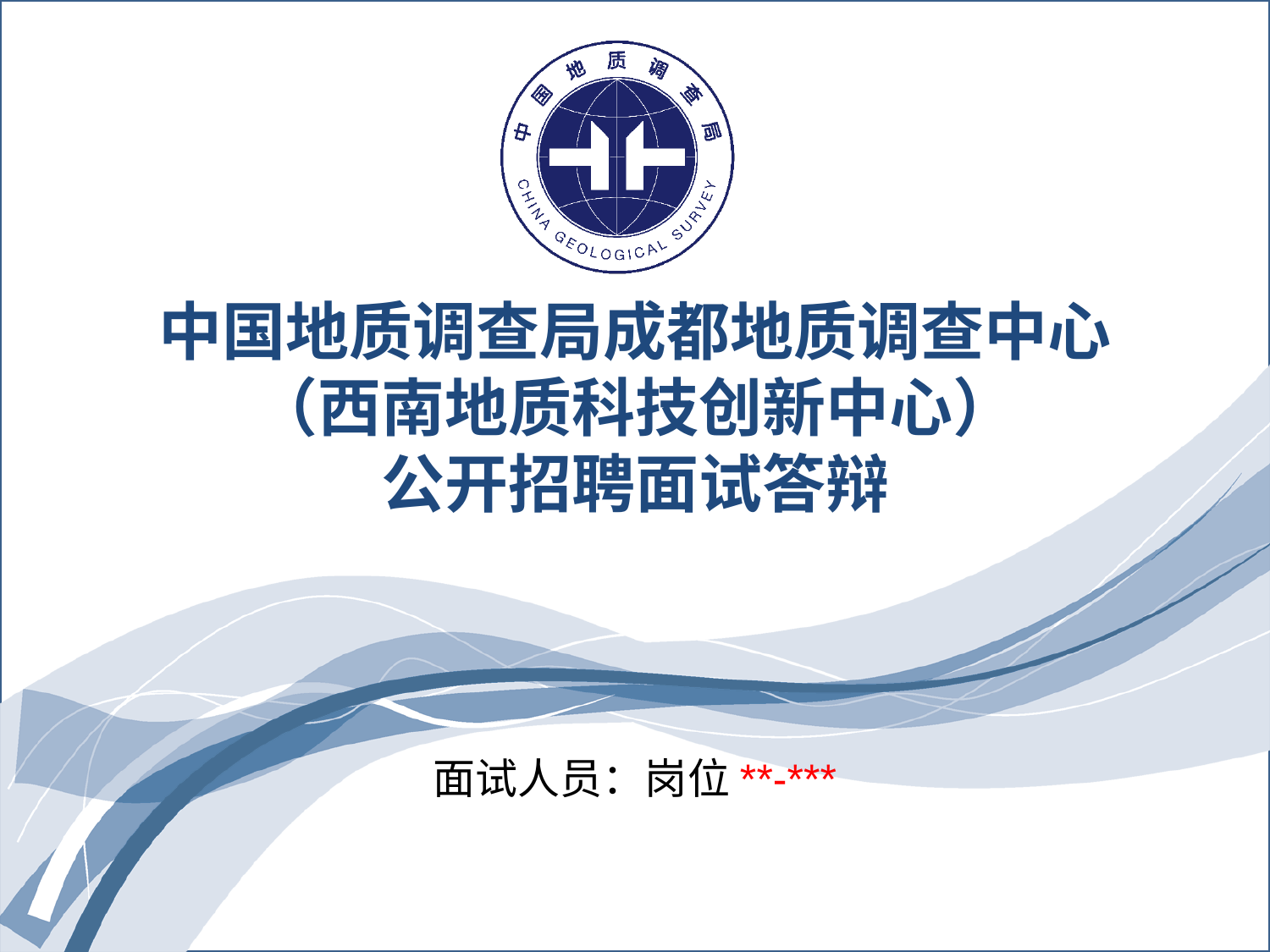

# 中国地质调查局成都地质调查中心 （西南地质科技创新中心） 公开招聘面试答辩
面试人员：岗位**-***